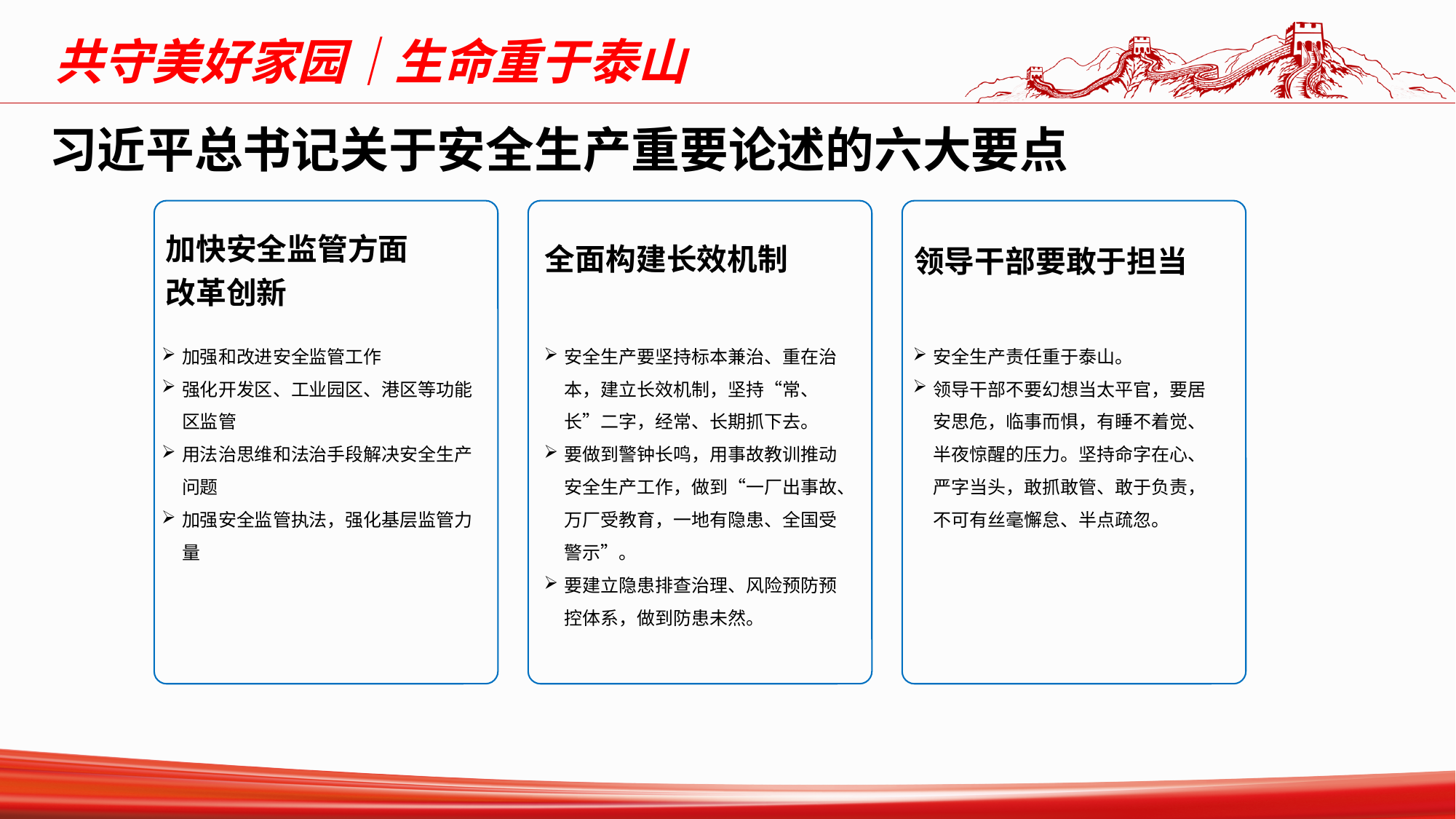

共守美好家园｜生命重于泰山
习近平总书记关于安全生产重要论述的六大要点

加快安全监管方面
改革创新
全面构建长效机制
领导干部要敢于担当
加强和改进安全监管工作
强化开发区、工业园区、港区等功能区监管
用法治思维和法治手段解决安全生产问题
加强安全监管执法，强化基层监管力量
安全生产要坚持标本兼治、重在治本，建立长效机制，坚持“常、长”二字，经常、长期抓下去。
要做到警钟长鸣，用事故教训推动安全生产工作，做到“一厂出事故、万厂受教育，一地有隐患、全国受警示”。
要建立隐患排查治理、风险预防预控体系，做到防患未然。
安全生产责任重于泰山。
领导干部不要幻想当太平官，要居安思危，临事而惧，有睡不着觉、半夜惊醒的压力。坚持命字在心、严字当头，敢抓敢管、敢于负责，不可有丝毫懈怠、半点疏忽。